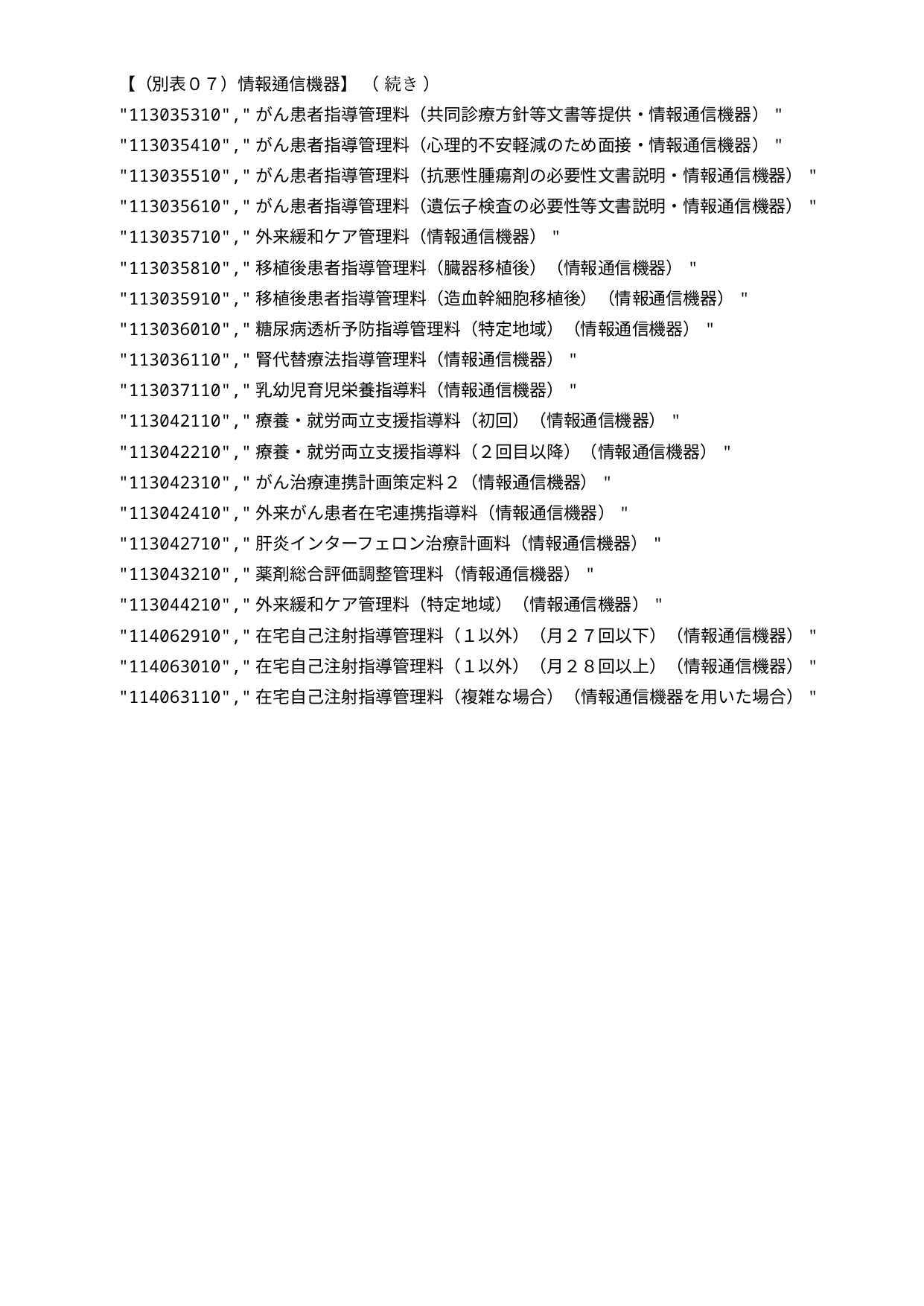

【（別表０７）情報通信機器】 （ 続き ）
"113035310","がん患者指導管理料（共同診療方針等文書等提供・情報通信機器）"
"113035410","がん患者指導管理料（心理的不安軽減のため面接・情報通信機器）"
"113035510","がん患者指導管理料（抗悪性腫瘍剤の必要性文書説明・情報通信機器）"
"113035610","がん患者指導管理料（遺伝子検査の必要性等文書説明・情報通信機器）"
"113035710","外来緩和ケア管理料（情報通信機器）"
"113035810","移植後患者指導管理料（臓器移植後）（情報通信機器）"
"113035910","移植後患者指導管理料（造血幹細胞移植後）（情報通信機器）"
"113036010","糖尿病透析予防指導管理料（特定地域）（情報通信機器）"
"113036110","腎代替療法指導管理料（情報通信機器）"
"113037110","乳幼児育児栄養指導料（情報通信機器）"
"113042110","療養・就労両立支援指導料（初回）（情報通信機器）"
"113042210","療養・就労両立支援指導料（２回目以降）（情報通信機器）"
"113042310","がん治療連携計画策定料２（情報通信機器）"
"113042410","外来がん患者在宅連携指導料（情報通信機器）"
"113042710","肝炎インターフェロン治療計画料（情報通信機器）"
"113043210","薬剤総合評価調整管理料（情報通信機器）"
"113044210","外来緩和ケア管理料（特定地域）（情報通信機器）"
"114062910","在宅自己注射指導管理料（１以外）（月２７回以下）（情報通信機器）"
"114063010","在宅自己注射指導管理料（１以外）（月２８回以上）（情報通信機器）"
"114063110","在宅自己注射指導管理料（複雑な場合）（情報通信機器を用いた場合）"